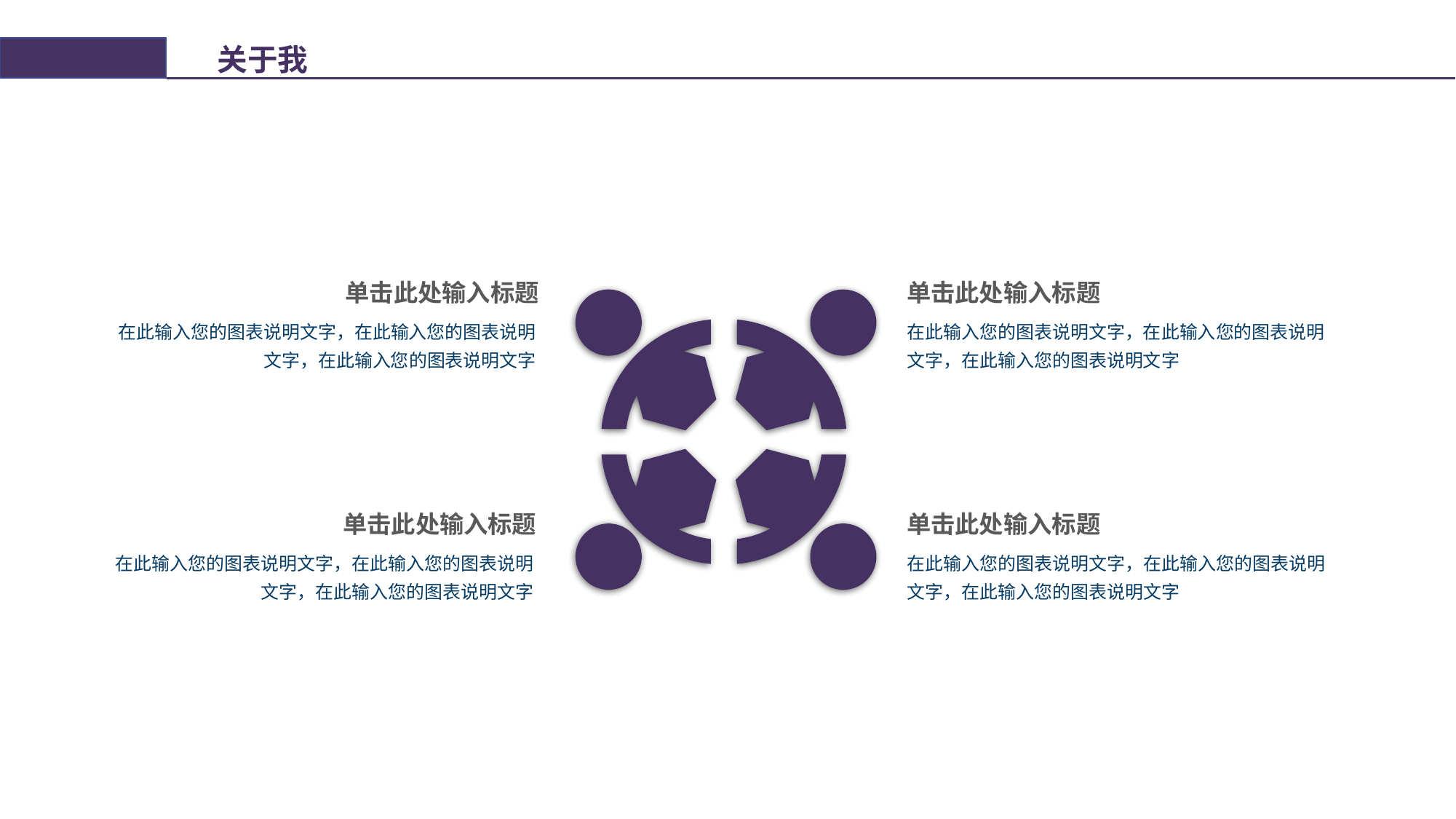

关于我
单击此处输入标题
单击此处输入标题

在此输入您的图表说明文字，在此输入您的图表说明文字，在此输入您的图表说明文字
在此输入您的图表说明文字，在此输入您的图表说明文字，在此输入您的图表说明文字

单击此处输入标题
单击此处输入标题
在此输入您的图表说明文字，在此输入您的图表说明文字，在此输入您的图表说明文字
在此输入您的图表说明文字，在此输入您的图表说明文字，在此输入您的图表说明文字